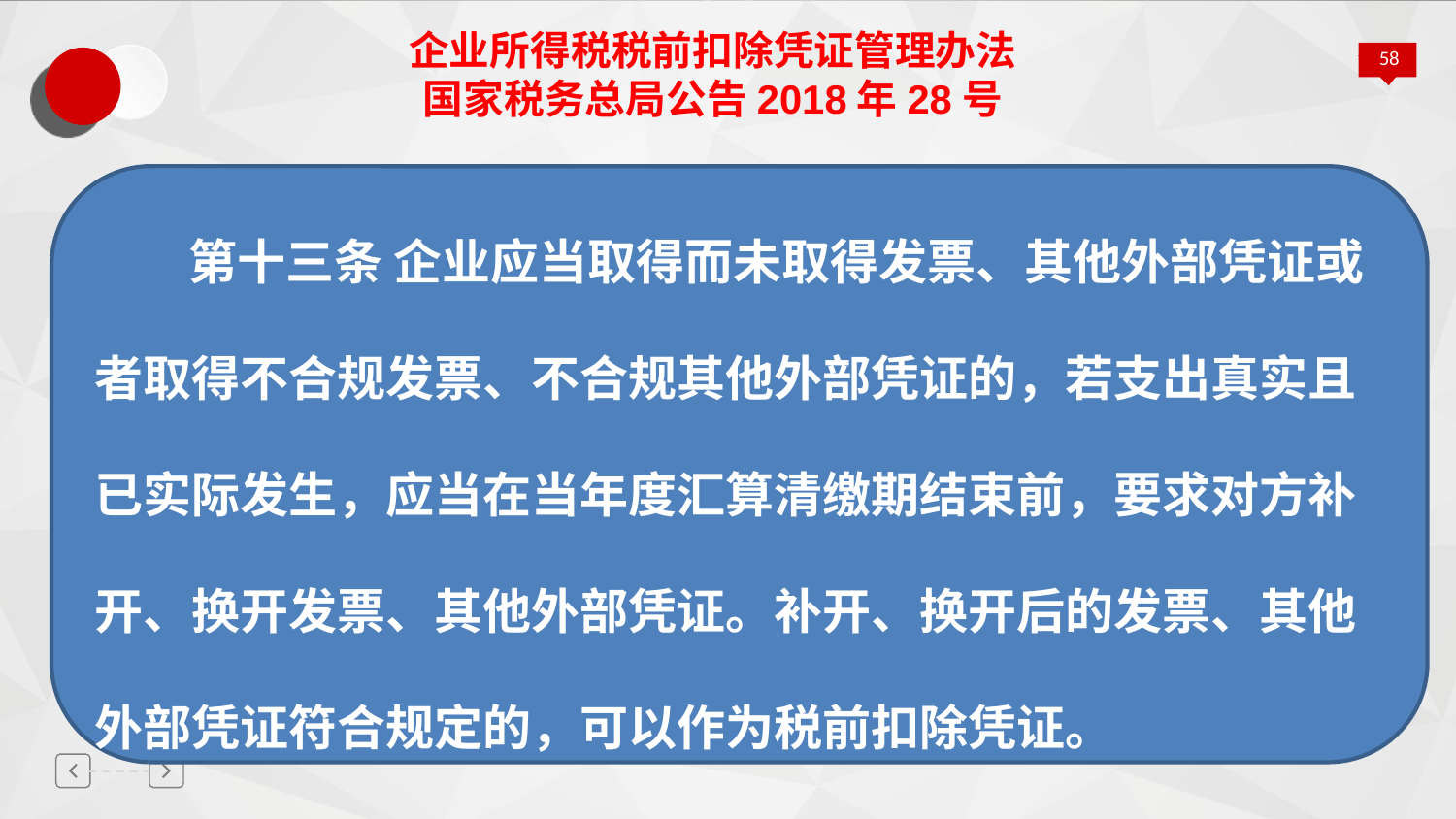

# 企业所得税税前扣除凭证管理办法 国家税务总局公告2018年28号
        第十三条 企业应当取得而未取得发票、其他外部凭证或者取得不合规发票、不合规其他外部凭证的，若支出真实且已实际发生，应当在当年度汇算清缴期结束前，要求对方补开、换开发票、其他外部凭证。补开、换开后的发票、其他外部凭证符合规定的，可以作为税前扣除凭证。